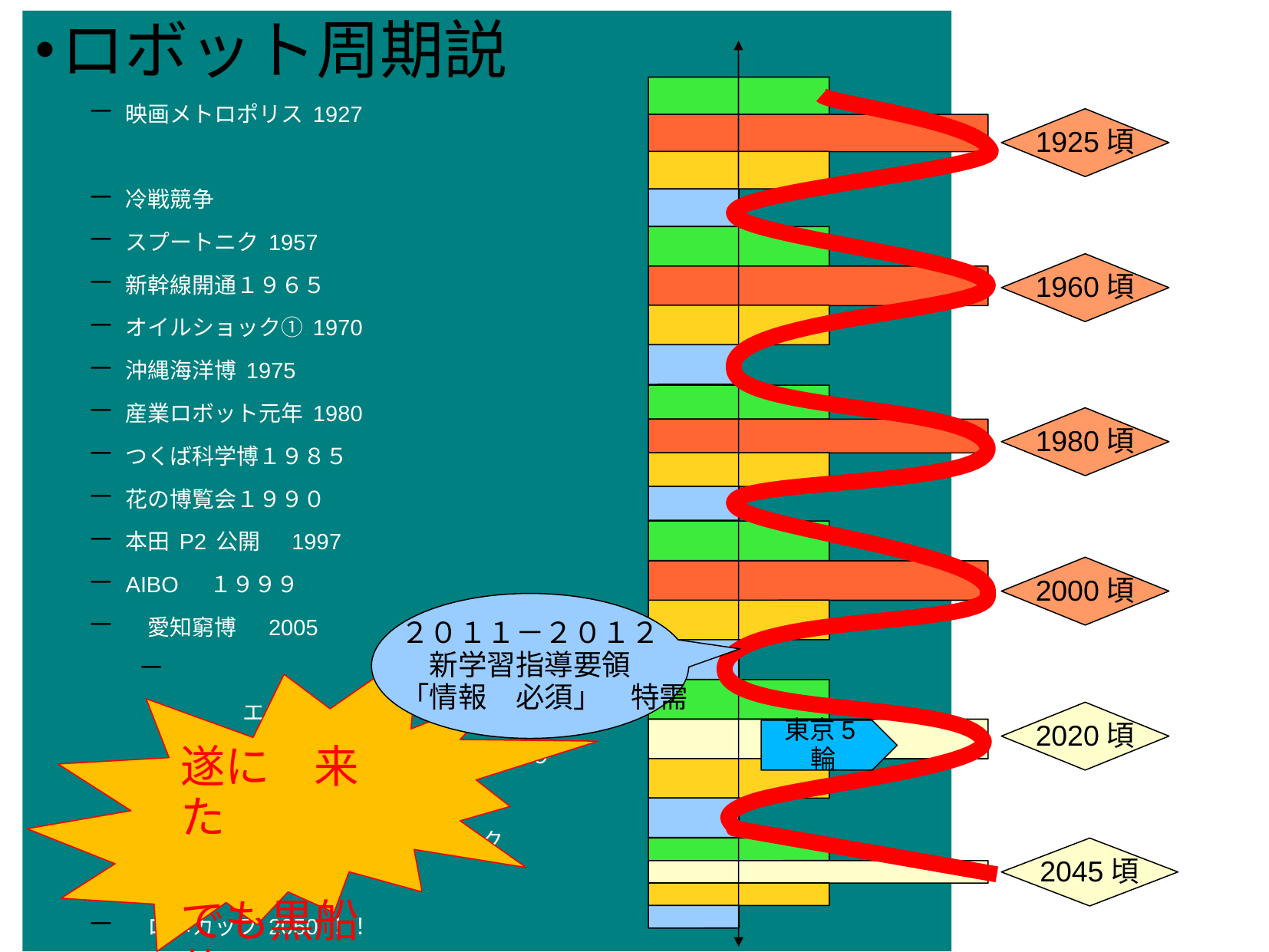

ロボット周期説
映画メトロポリス1927
冷戦競争
スプートニク1957
新幹線開通１９６５
オイルショック①1970
沖縄海洋博1975
産業ロボット元年1980
つくば科学博１９８５
花の博覧会１９９０
本田P2公開　1997
AIBO　１９９９
　愛知窮博　2005
　
　　　エヴァンゲリオン2015
　　　ガンダム40周年　＝２０１９
　何か？２０２０＝東京オリンピック
　ロボカップ2050！！

1925頃

1960頃

1980頃

2000頃
２０１１－２０１２
新学習指導要領
　「情報　必須」　特需
遂に　来た
でも黒船的

2020頃
東京5輪

2045頃